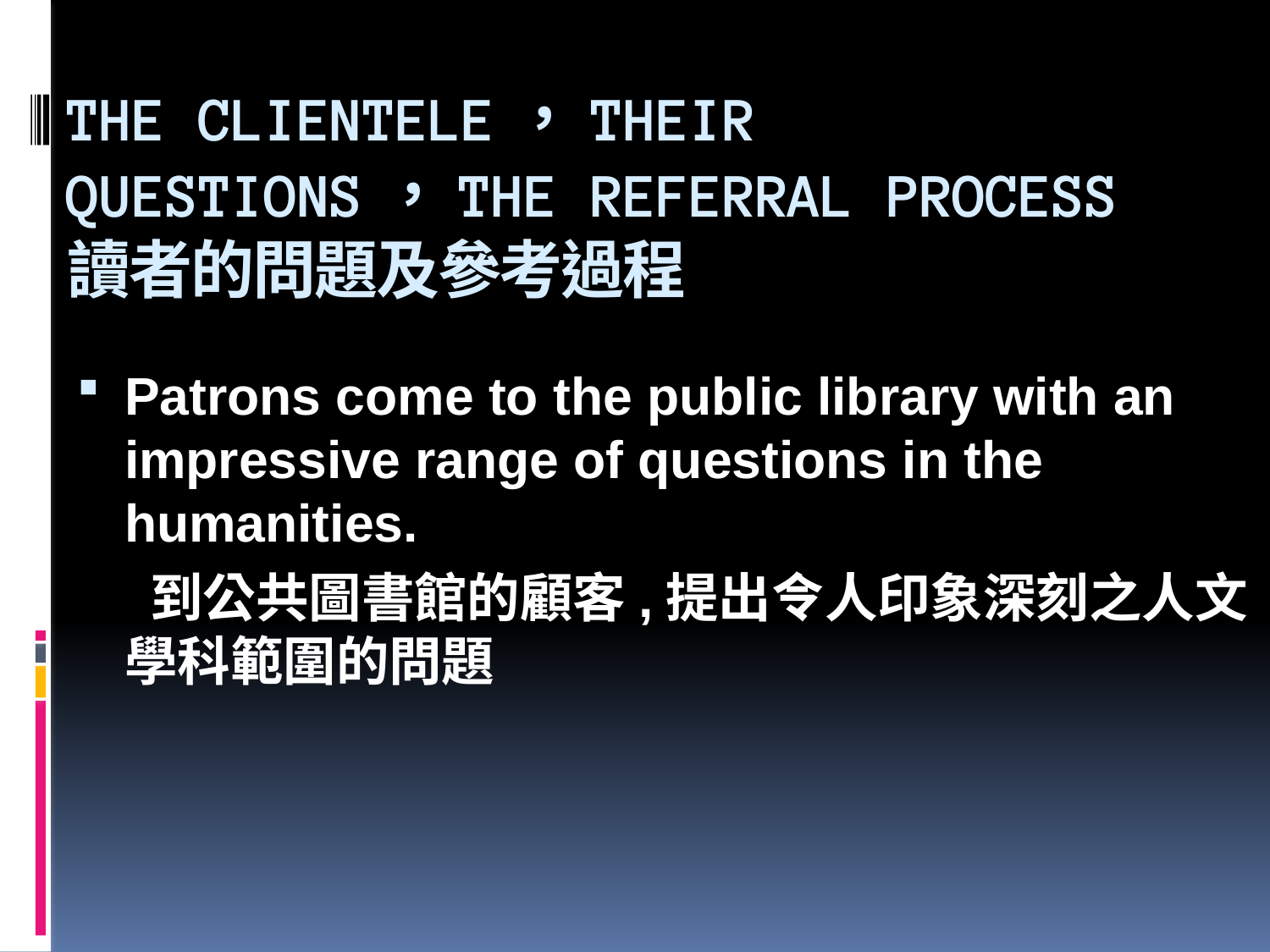

# THE CLIENTELE，THEIR QUESTIONS，THE REFERRAL PROCESS 讀者的問題及參考過程
Patrons come to the public library with an impressive range of questions in the humanities.
     到公共圖書館的顧客,提出令人印象深刻之人文學科範圍的問題